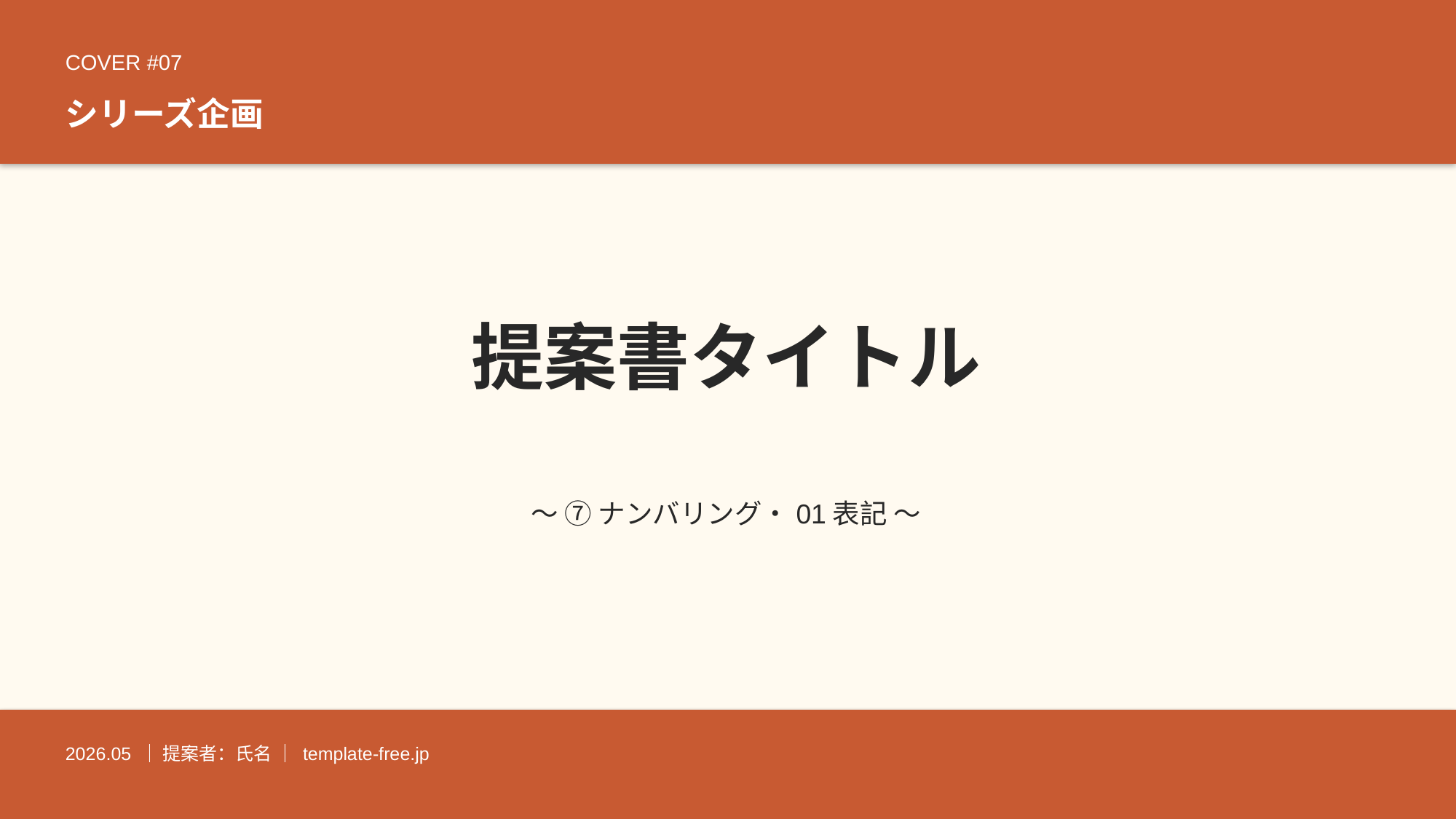

COVER #07
シリーズ企画
提案書タイトル
〜 ⑦ ナンバリング・01表記 〜

2026.05 ｜ 提案者：氏名 ｜ template-free.jp